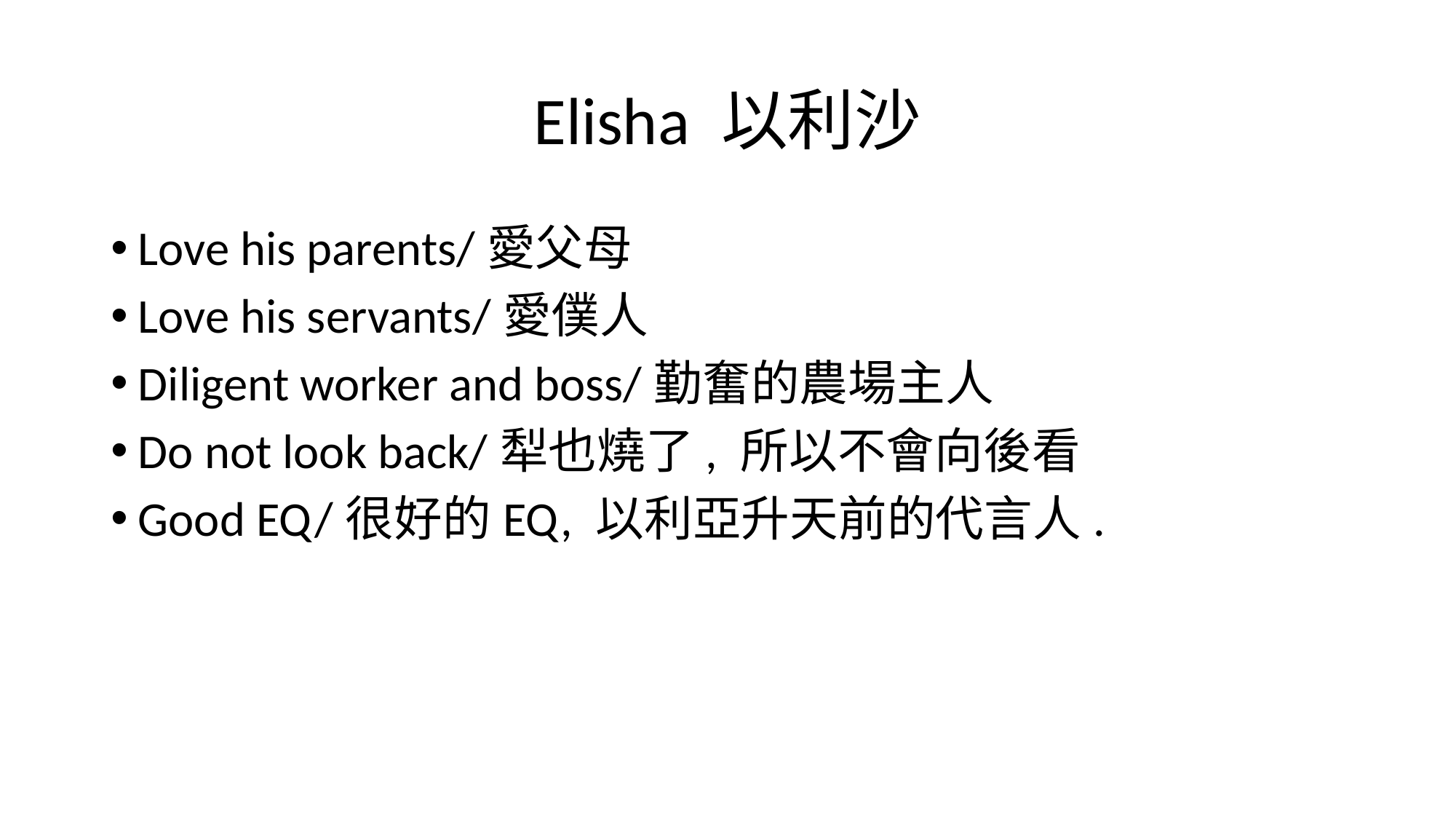

# Elisha 以利沙
Love his parents/愛父母
Love his servants/愛僕人
Diligent worker and boss/勤奮的農場主人
Do not look back/犁也燒了, 所以不會向後看
Good EQ/很好的EQ, 以利亞升天前的代言人.